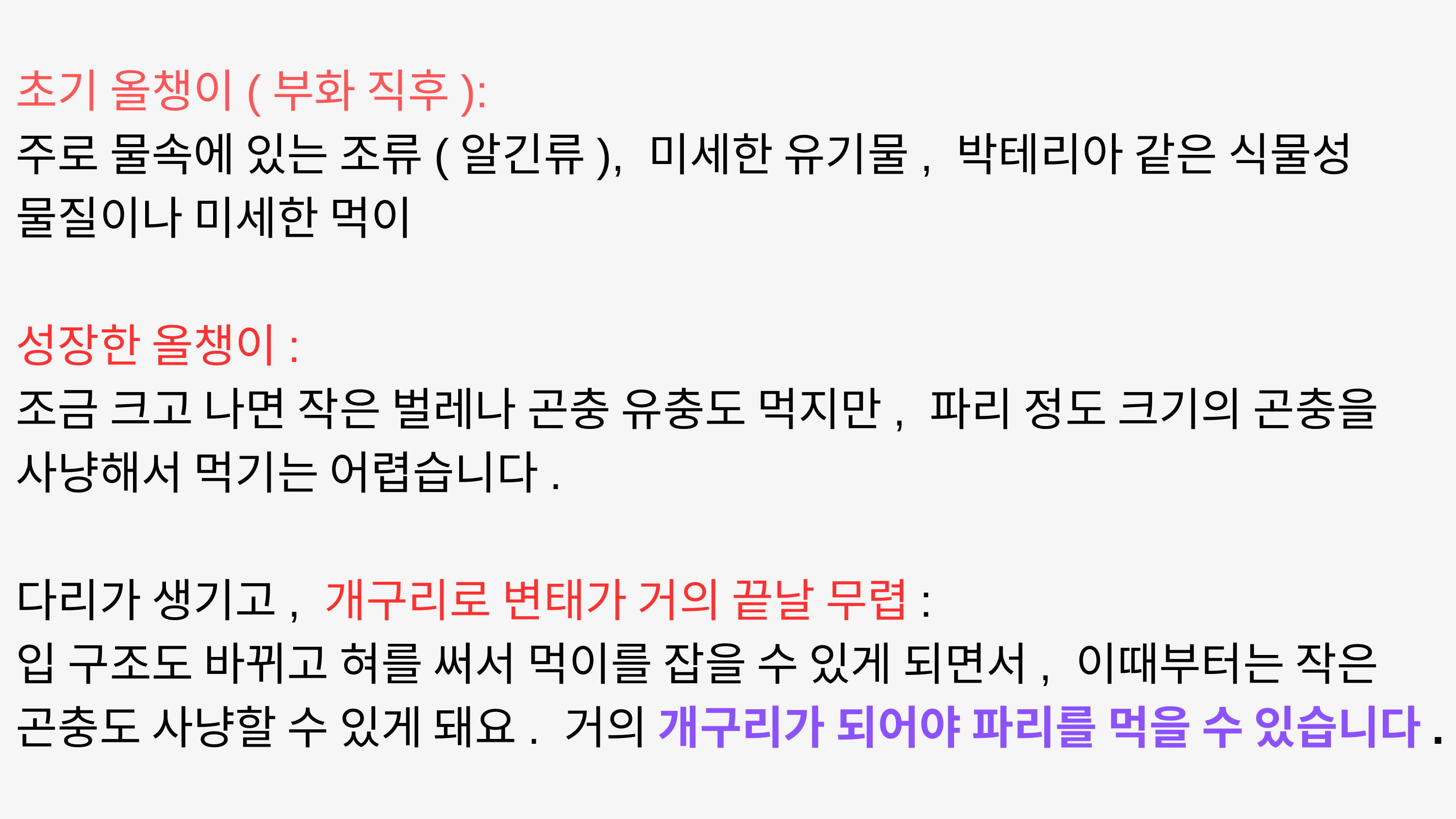

초기 올챙이(부화 직후):
주로 물속에 있는 조류(알긴류), 미세한 유기물, 박테리아 같은 식물성 물질이나 미세한 먹이

성장한 올챙이:
조금 크고 나면 작은 벌레나 곤충 유충도 먹지만, 파리 정도 크기의 곤충을 사냥해서 먹기는 어렵습니다.

다리가 생기고, 개구리로 변태가 거의 끝날 무렵:
입 구조도 바뀌고 혀를 써서 먹이를 잡을 수 있게 되면서, 이때부터는 작은 곤충도 사냥할 수 있게 돼요. 거의 개구리가 되어야 파리를 먹을 수 있습니다.